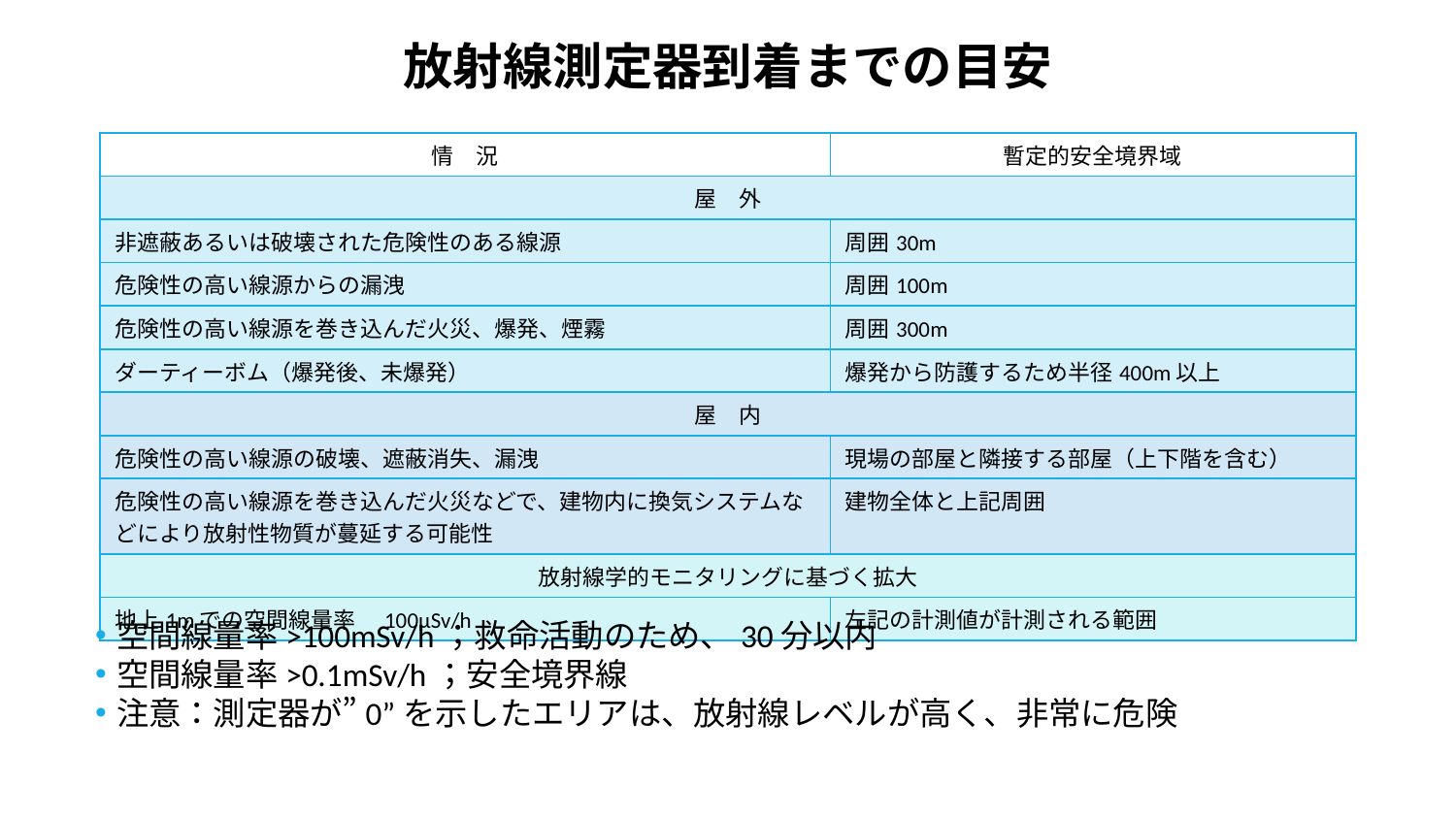

# 放射線測定器到着までの目安
| 情　況 | 暫定的安全境界域 |
| --- | --- |
| 屋　外 |  |
| 非遮蔽あるいは破壊された危険性のある線源 | 周囲30m |
| 危険性の高い線源からの漏洩 | 周囲100m |
| 危険性の高い線源を巻き込んだ火災、爆発、煙霧 | 周囲300m |
| ダーティーボム（爆発後、未爆発） | 爆発から防護するため半径400m以上 |
| 屋　内 |  |
| 危険性の高い線源の破壊、遮蔽消失、漏洩 | 現場の部屋と隣接する部屋（上下階を含む） |
| 危険性の高い線源を巻き込んだ火災などで、建物内に換気システムなどにより放射性物質が蔓延する可能性 | 建物全体と上記周囲 |
| 放射線学的モニタリングに基づく拡大 |  |
| 地上1mでの空間線量率　100μSv/h | 左記の計測値が計測される範囲 |
空間線量率>100mSv/h；救命活動のため、30分以内
空間線量率>0.1mSv/h；安全境界線
注意：測定器が”0”を示したエリアは、放射線レベルが高く、非常に危険
15